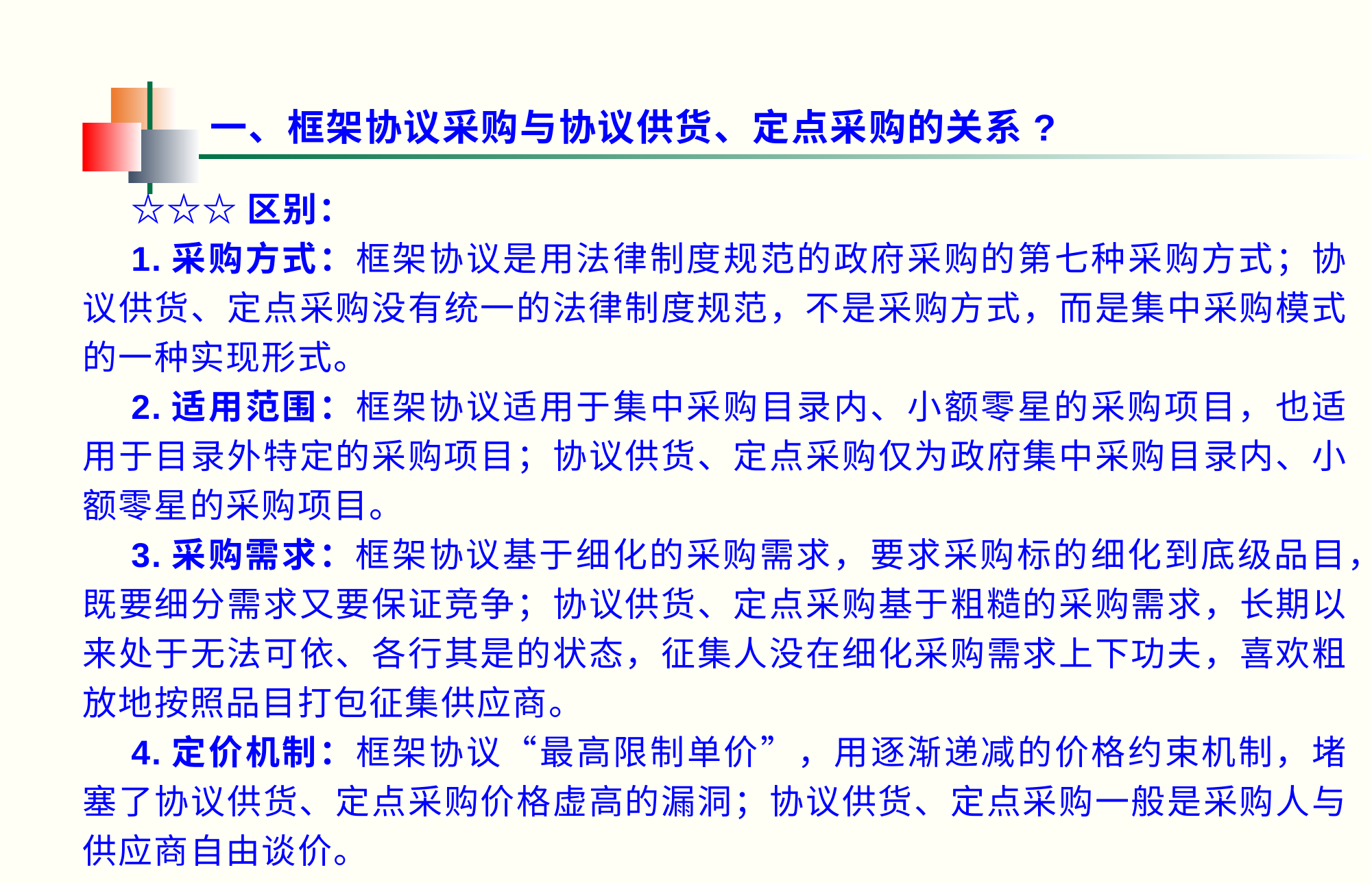

一、框架协议采购与协议供货、定点采购的关系?
☆☆☆区别：
1.采购方式：框架协议是用法律制度规范的政府采购的第七种采购方式；协议供货、定点采购没有统一的法律制度规范，不是采购方式，而是集中采购模式的一种实现形式。
2.适用范围：框架协议适用于集中采购目录内、小额零星的采购项目，也适用于目录外特定的采购项目；协议供货、定点采购仅为政府集中采购目录内、小额零星的采购项目。
3.采购需求：框架协议基于细化的采购需求，要求采购标的细化到底级品目，既要细分需求又要保证竞争；协议供货、定点采购基于粗糙的采购需求，长期以来处于无法可依、各行其是的状态，征集人没在细化采购需求上下功夫，喜欢粗放地按照品目打包征集供应商。
4.定价机制：框架协议“最高限制单价”，用逐渐递减的价格约束机制，堵塞了协议供货、定点采购价格虚高的漏洞；协议供货、定点采购一般是采购人与供应商自由谈价。